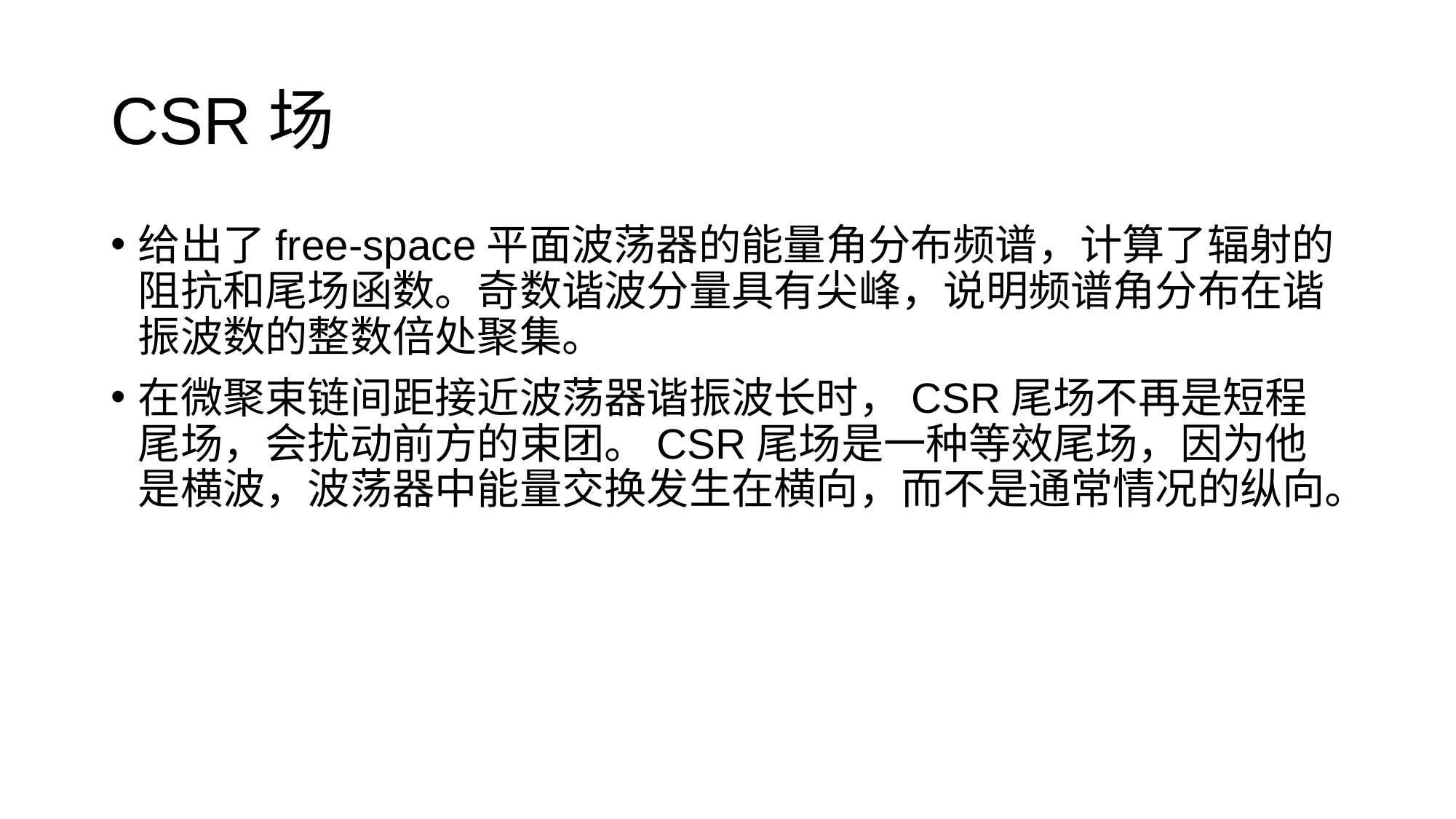

# CSR场
给出了free-space平面波荡器的能量角分布频谱，计算了辐射的阻抗和尾场函数。奇数谐波分量具有尖峰，说明频谱角分布在谐振波数的整数倍处聚集。
在微聚束链间距接近波荡器谐振波长时，CSR尾场不再是短程尾场，会扰动前方的束团。CSR尾场是一种等效尾场，因为他是横波，波荡器中能量交换发生在横向，而不是通常情况的纵向。